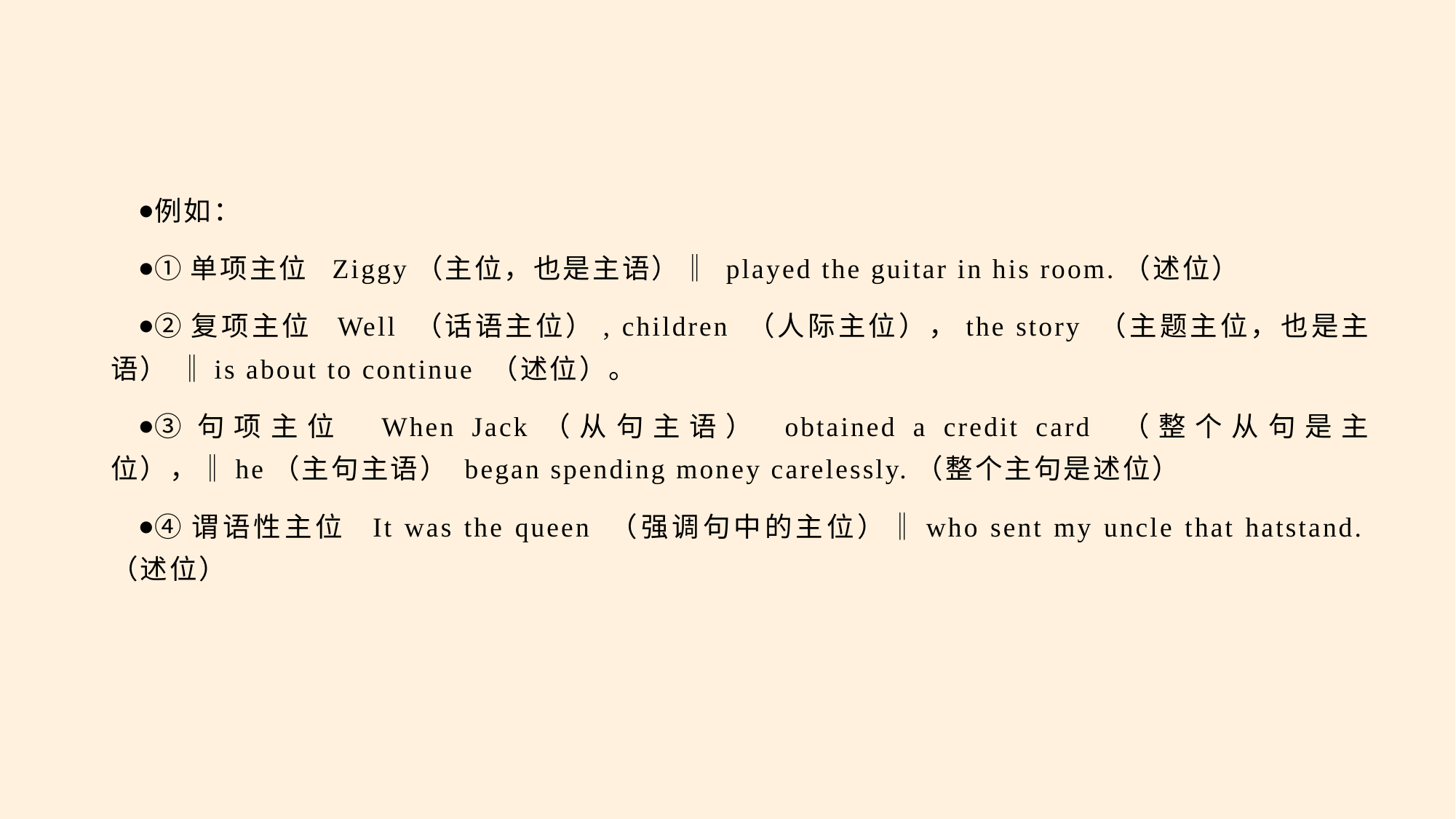

#
例如：
①单项主位  Ziggy（主位，也是主语）‖ played the guitar in his room.（述位）
②复项主位  Well （话语主位）, children （人际主位），the story （主题主位，也是主语） ‖is about to continue （述位）。
③句项主位  When Jack（从句主语） obtained a credit card （整个从句是主位），‖he（主句主语） began spending money carelessly.（整个主句是述位）
④谓语性主位  It was the queen （强调句中的主位）‖who sent my uncle that hatstand.（述位）